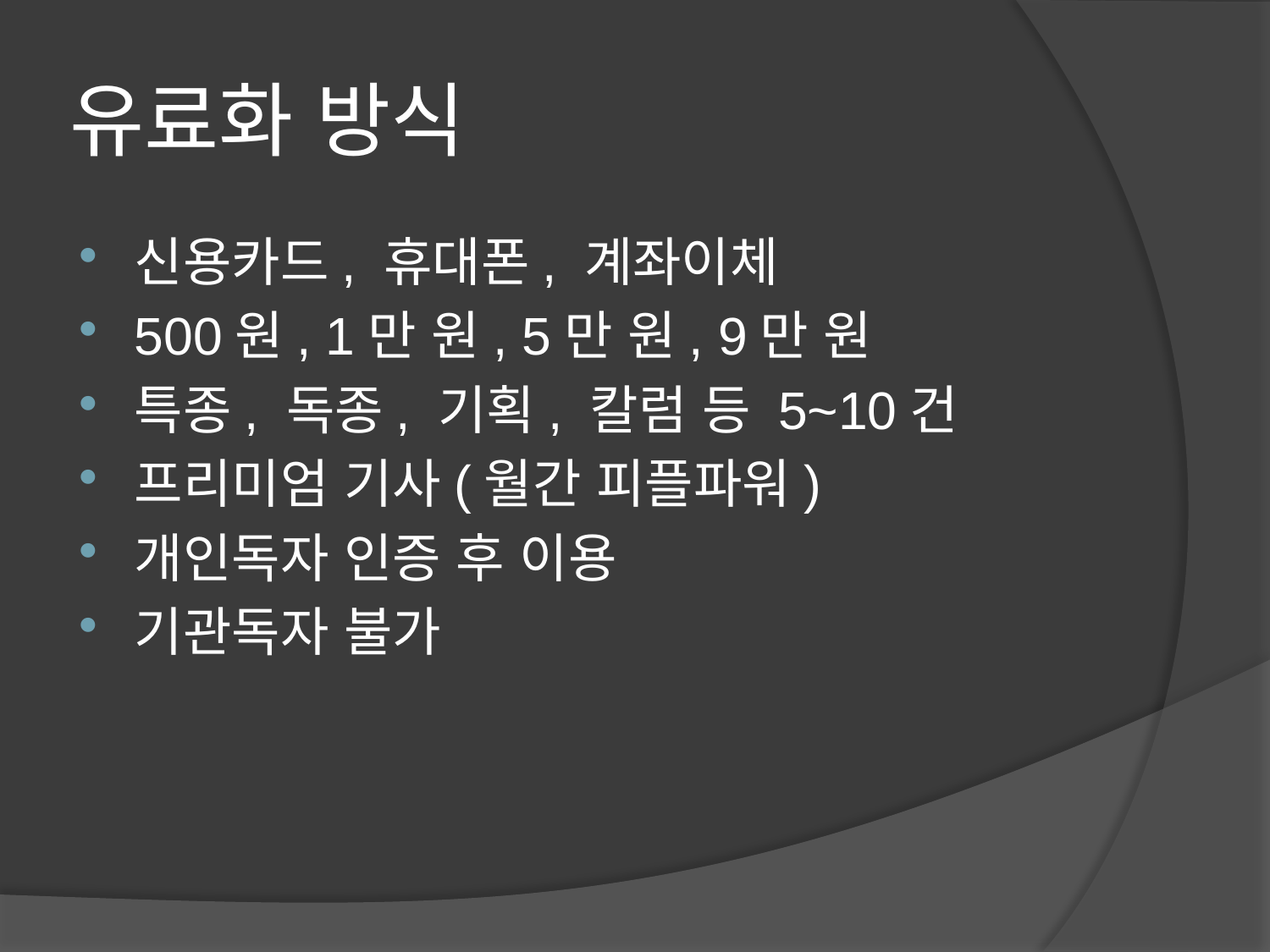

# 유료화 방식
신용카드, 휴대폰, 계좌이체
500원, 1만 원, 5만 원, 9만 원
특종, 독종, 기획, 칼럼 등 5~10건
프리미엄 기사(월간 피플파워)
개인독자 인증 후 이용
기관독자 불가